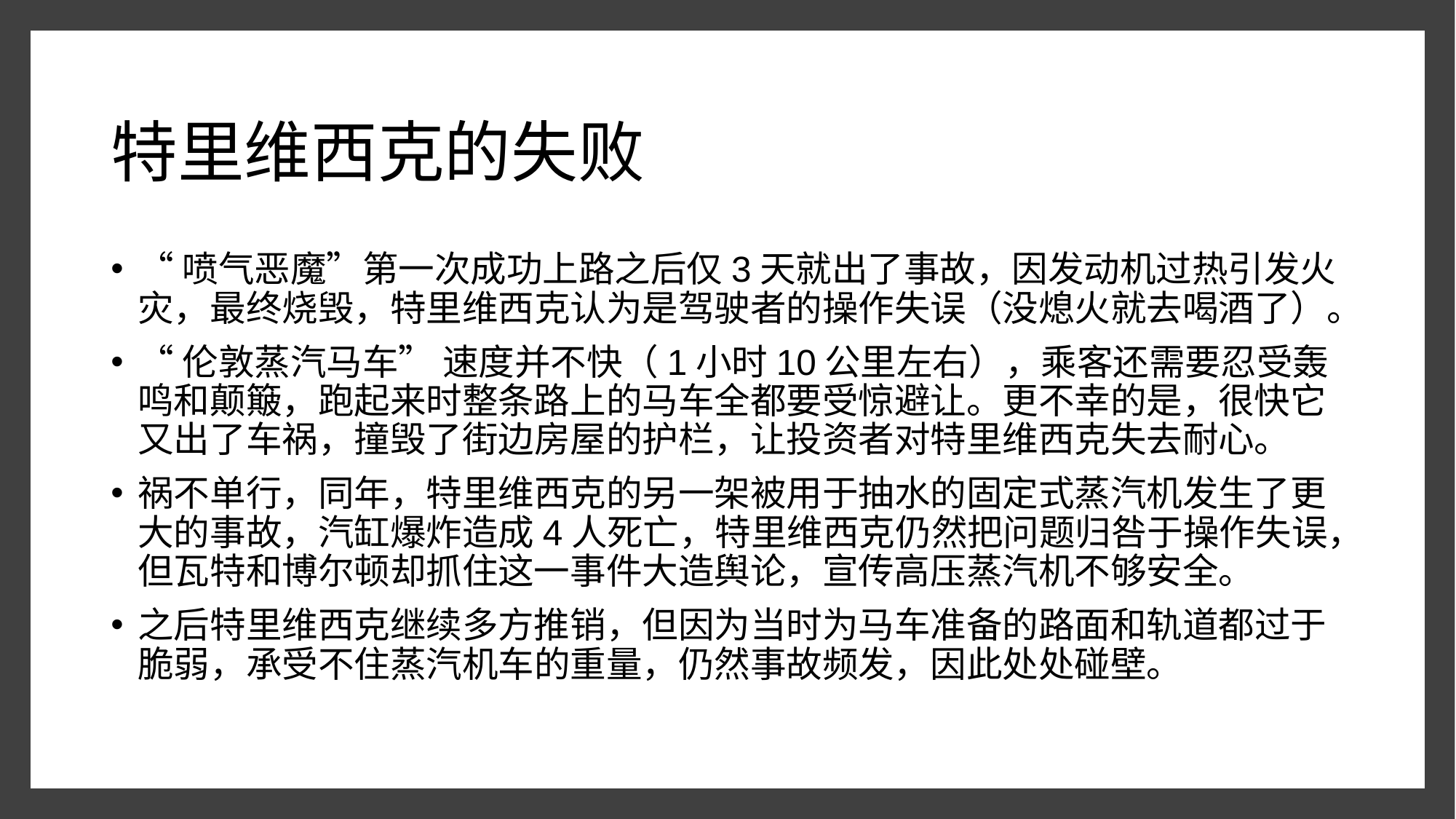

# 特里维西克的失败
“喷气恶魔”第一次成功上路之后仅3天就出了事故，因发动机过热引发火灾，最终烧毁，特里维西克认为是驾驶者的操作失误（没熄火就去喝酒了）。
“伦敦蒸汽马车” 速度并不快（1小时10公里左右），乘客还需要忍受轰鸣和颠簸，跑起来时整条路上的马车全都要受惊避让。更不幸的是，很快它又出了车祸，撞毁了街边房屋的护栏，让投资者对特里维西克失去耐心。
祸不单行，同年，特里维西克的另一架被用于抽水的固定式蒸汽机发生了更大的事故，汽缸爆炸造成4人死亡，特里维西克仍然把问题归咎于操作失误，但瓦特和博尔顿却抓住这一事件大造舆论，宣传高压蒸汽机不够安全。
之后特里维西克继续多方推销，但因为当时为马车准备的路面和轨道都过于脆弱，承受不住蒸汽机车的重量，仍然事故频发，因此处处碰壁。